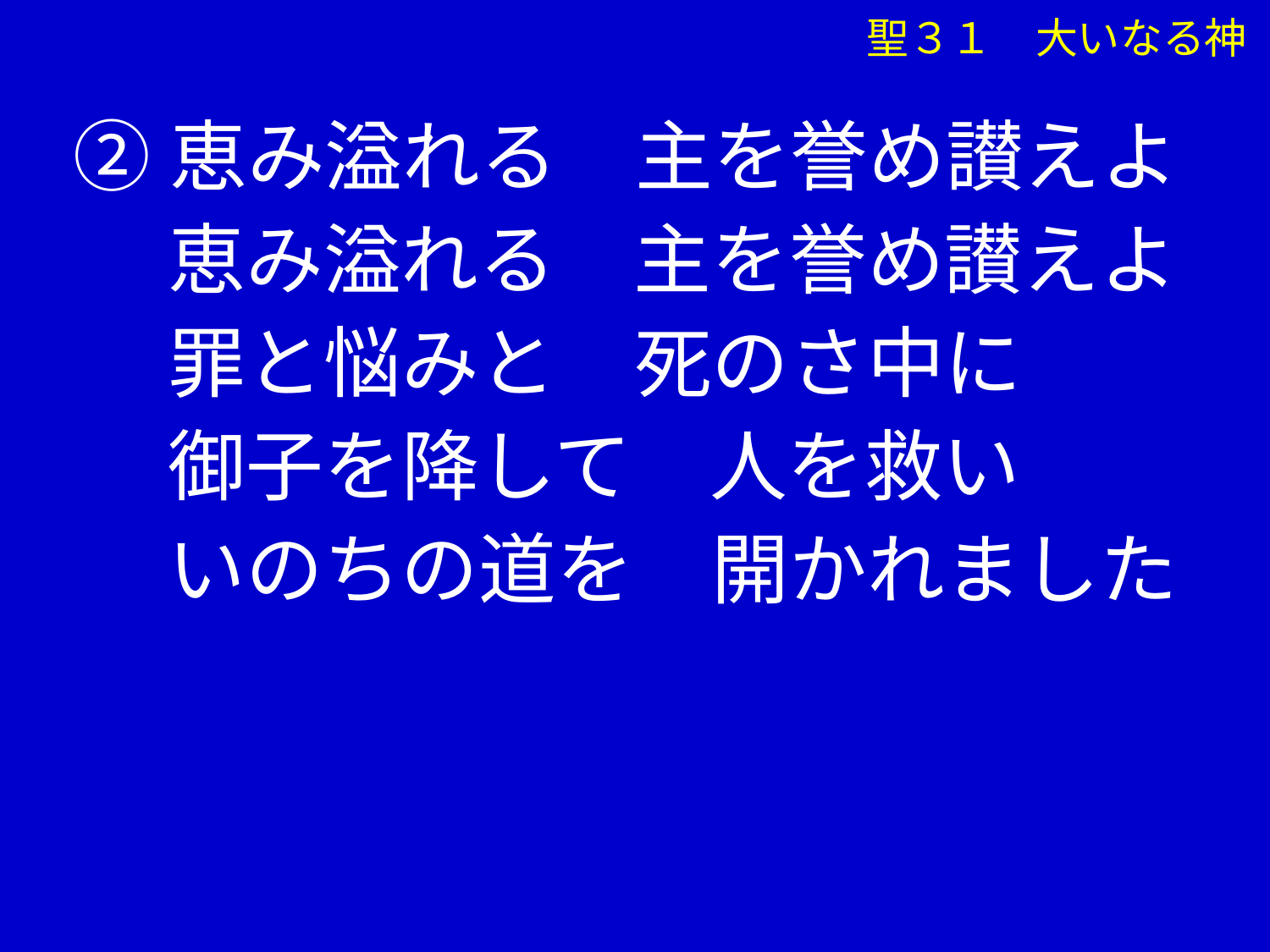

聖３１　大いなる神
②恵み溢れる　主を誉め讃えよ
　 恵み溢れる　主を誉め讃えよ
　 罪と悩みと　死のさ中に
　 御子を降して　人を救い
　 いのちの道を　開かれました